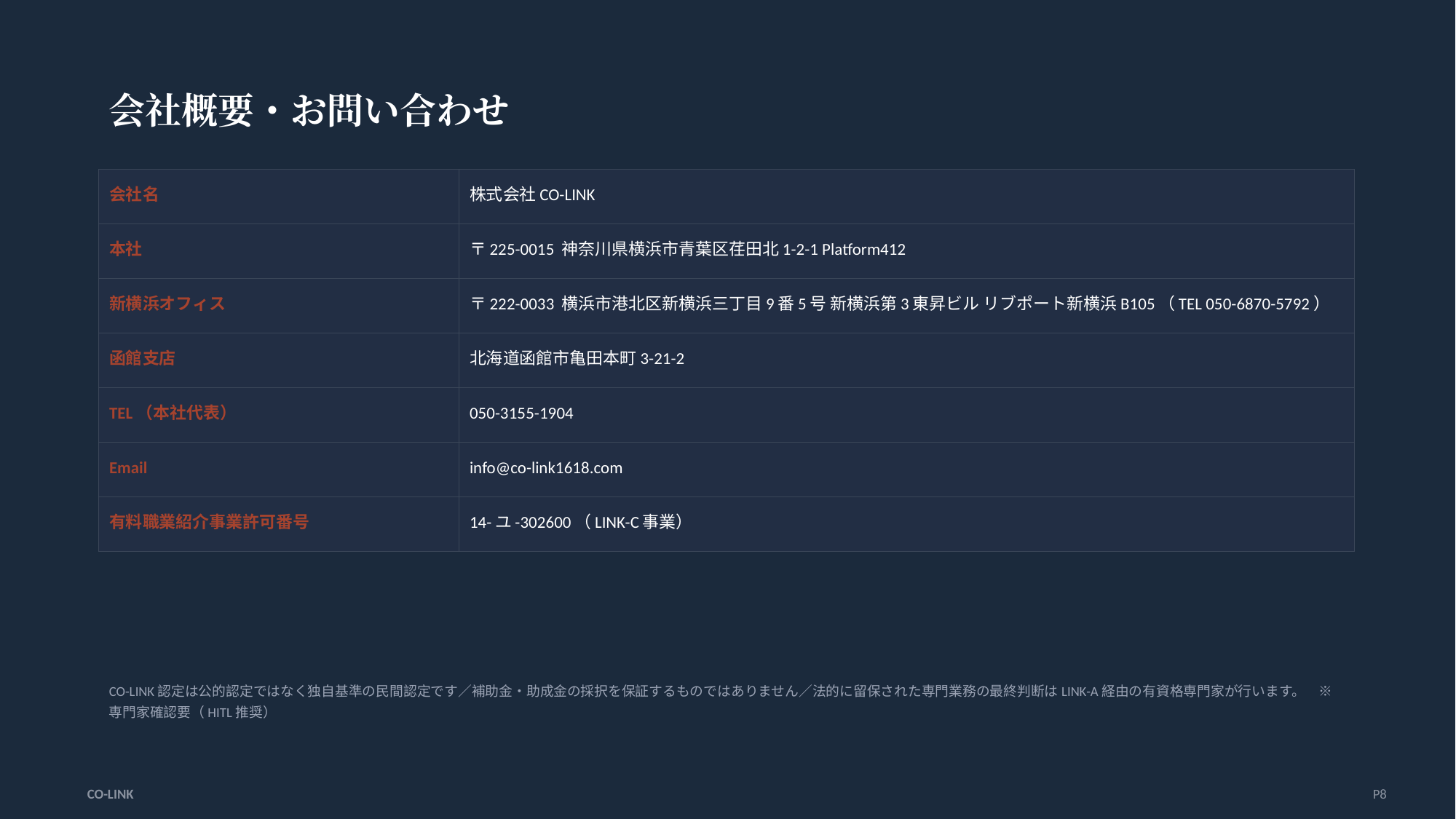

会社概要・お問い合わせ
| 会社名 | 株式会社CO-LINK |
| --- | --- |
| 本社 | 〒225-0015 神奈川県横浜市青葉区荏田北1-2-1 Platform412 |
| 新横浜オフィス | 〒222-0033 横浜市港北区新横浜三丁目9番5号 新横浜第3東昇ビル リブポート新横浜B105（TEL 050-6870-5792） |
| 函館支店 | 北海道函館市亀田本町3-21-2 |
| TEL（本社代表） | 050-3155-1904 |
| Email | info@co-link1618.com |
| 有料職業紹介事業許可番号 | 14-ユ-302600（LINK-C事業） |
CO-LINK認定は公的認定ではなく独自基準の民間認定です／補助金・助成金の採択を保証するものではありません／法的に留保された専門業務の最終判断はLINK-A経由の有資格専門家が行います。　※専門家確認要（HITL推奨）
CO-LINK
P8